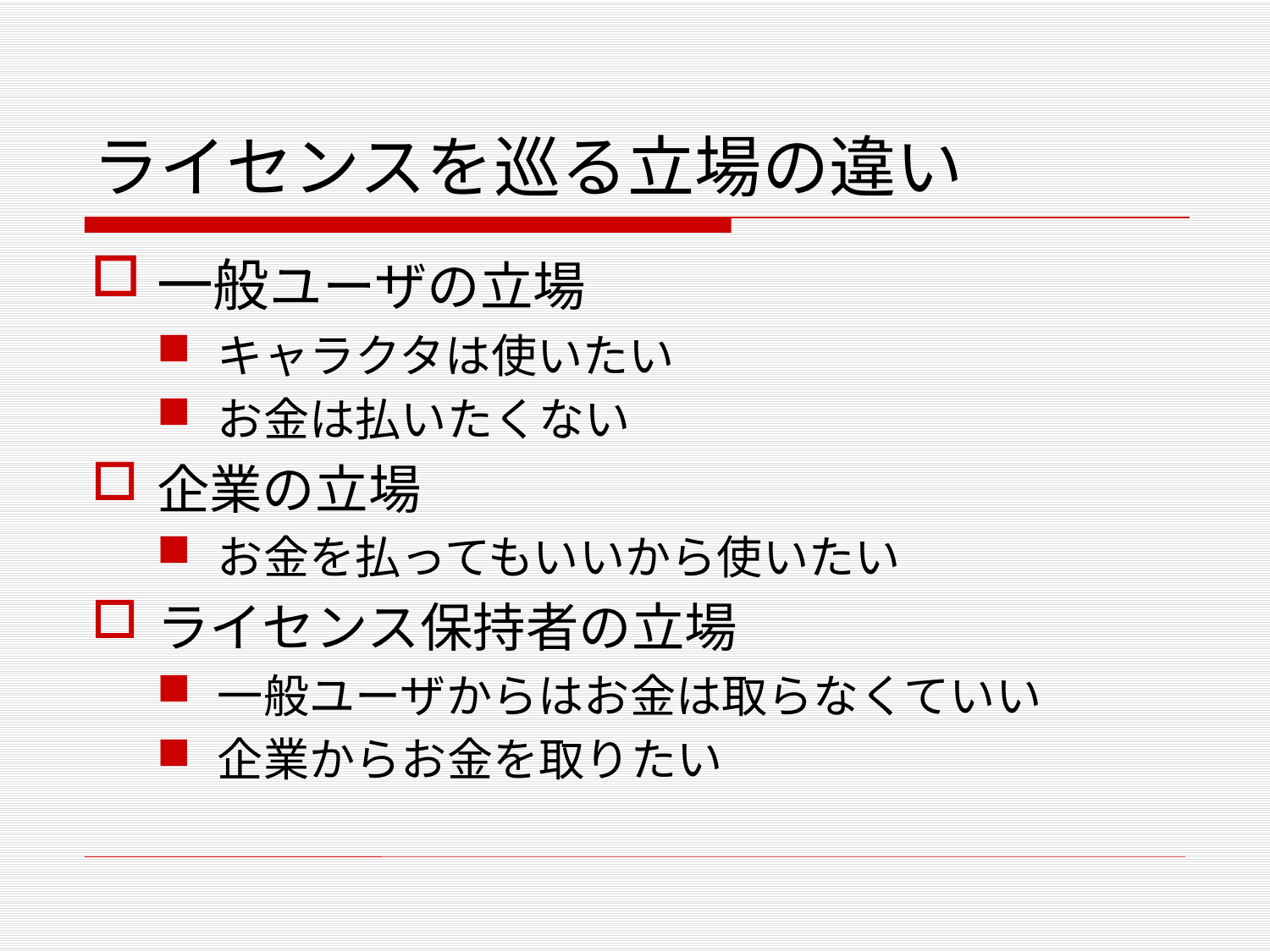

# ライセンスを巡る立場の違い
一般ユーザの立場
キャラクタは使いたい
お金は払いたくない
企業の立場
お金を払ってもいいから使いたい
ライセンス保持者の立場
一般ユーザからはお金は取らなくていい
企業からお金を取りたい